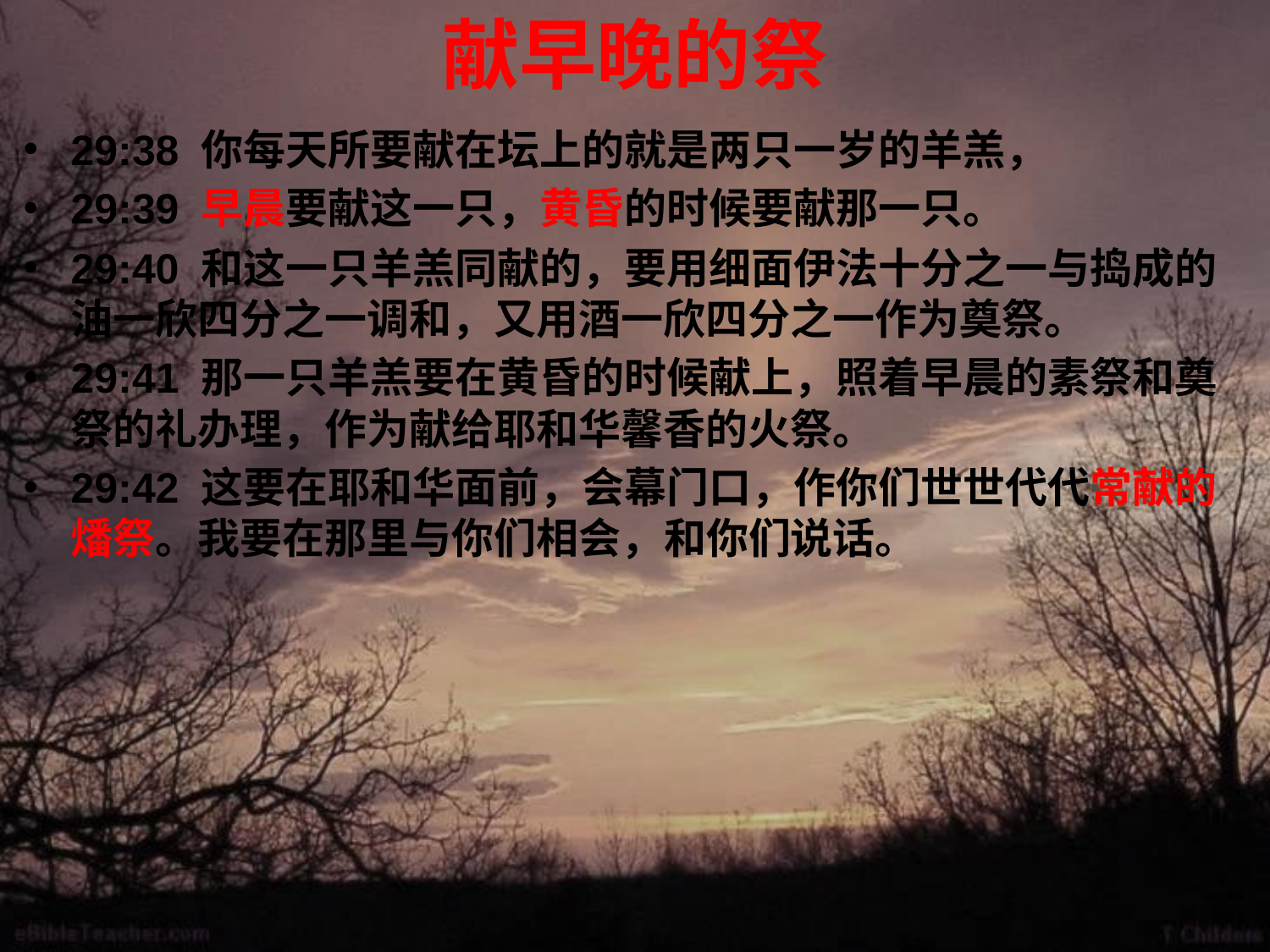

# 献早晚的祭
29:38 你每天所要献在坛上的就是两只一岁的羊羔，
29:39 早晨要献这一只，黄昏的时候要献那一只。
29:40 和这一只羊羔同献的，要用细面伊法十分之一与捣成的油一欣四分之一调和，又用酒一欣四分之一作为奠祭。
29:41 那一只羊羔要在黄昏的时候献上，照着早晨的素祭和奠祭的礼办理，作为献给耶和华馨香的火祭。
29:42 这要在耶和华面前，会幕门口，作你们世世代代常献的燔祭。我要在那里与你们相会，和你们说话。